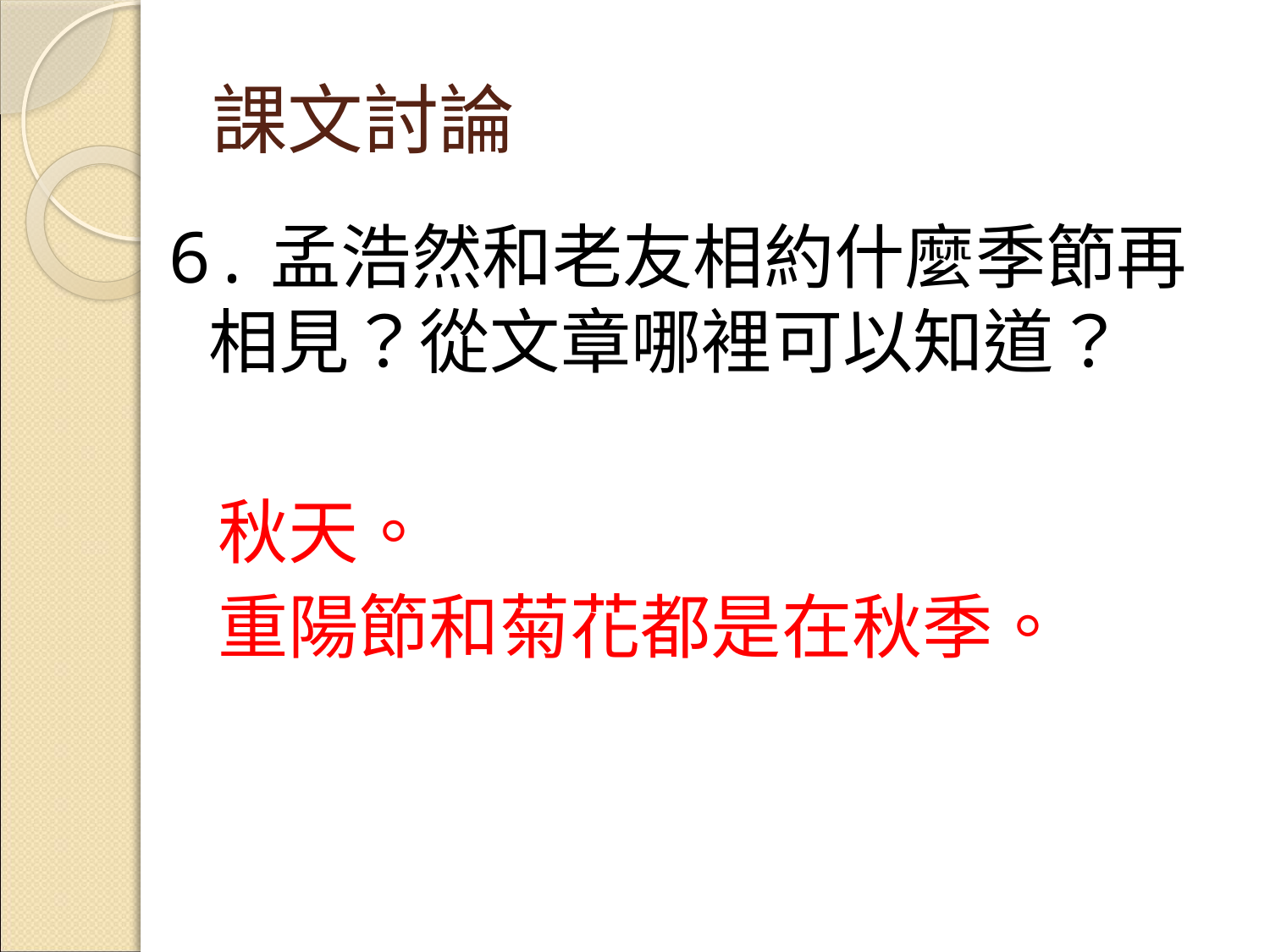

課文討論
6.孟浩然和老友相約什麼季節再相見？從文章哪裡可以知道？

  秋天。
  重陽節和菊花都是在秋季。